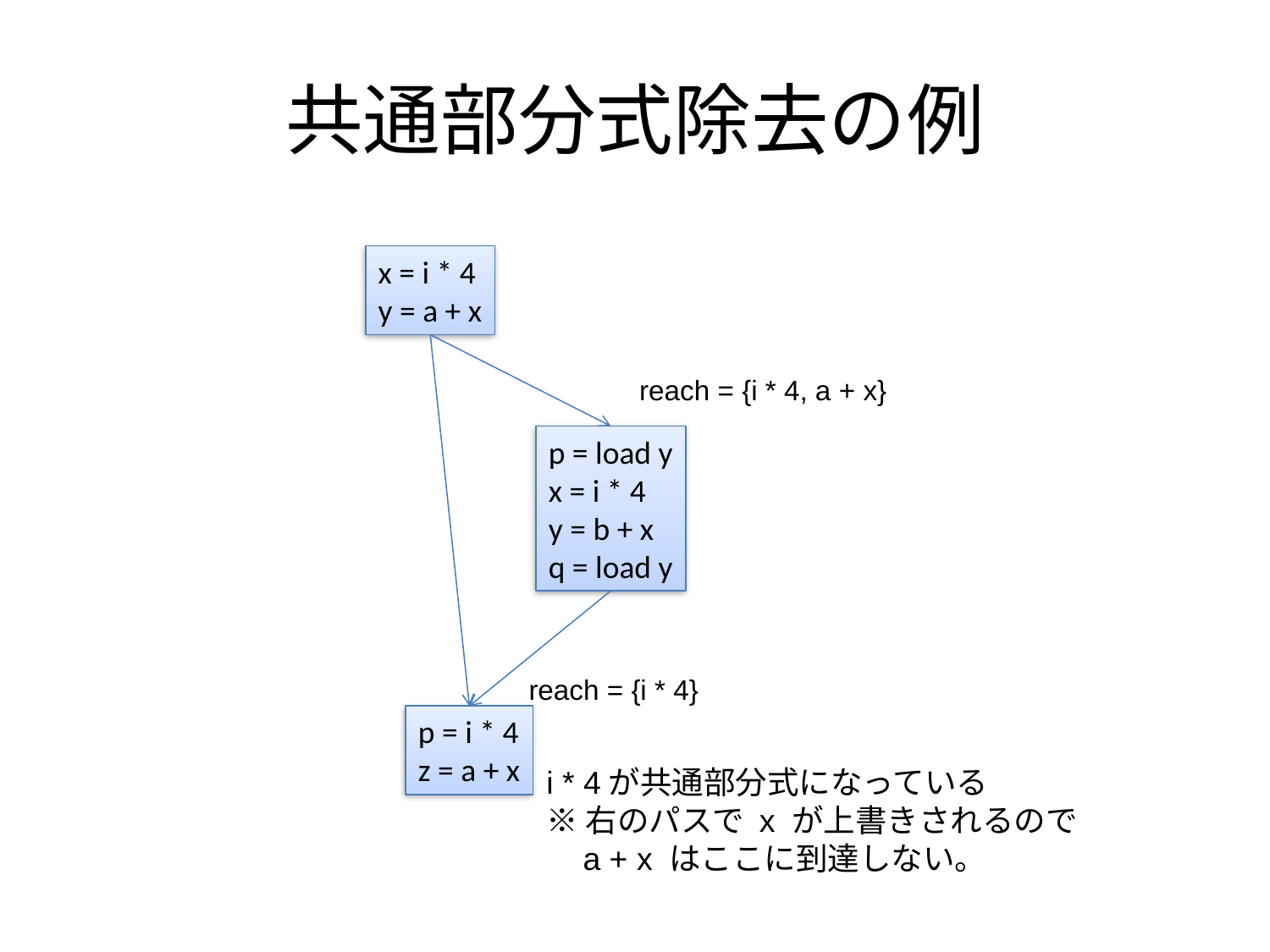

# 共通部分式除去の例
x = i * 4
y = a + x
reach = {i * 4, a + x}
p = load y
x = i * 4
y = b + x
q = load y
reach = {i * 4}
p = i * 4
z = a + x
i * 4が共通部分式になっている
※右のパスで x が上書きされるので
    a + x はここに到達しない。